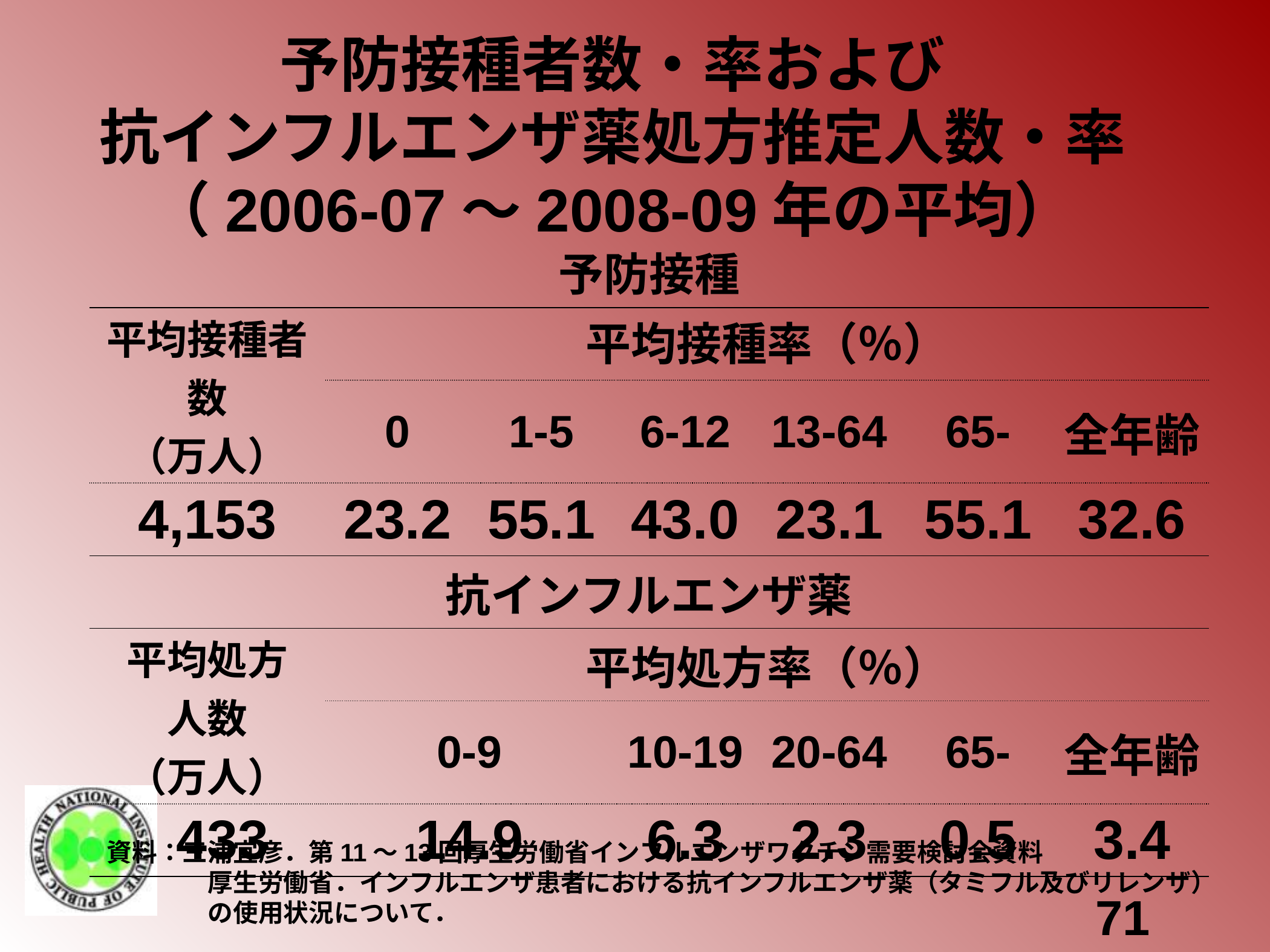

# 予防接種者数・率および 抗インフルエンザ薬処方推定人数・率 （2006-07～2008-09年の平均）
| 予防接種 |  |  |  |  |  |  |
| --- | --- | --- | --- | --- | --- | --- |
| 平均接種者数 （万人） | 平均接種率（％） |  |  |  |  |  |
|  | 0 | 1-5 | 6-12 | 13-64 | 65- | 全年齢 |
| 4,153 | 23.2 | 55.1 | 43.0 | 23.1 | 55.1 | 32.6 |
| 抗インフルエンザ薬 |  |  |  |  |  |  |
| 平均処方 人数 （万人） | 平均処方率（％） |  |  |  |  |  |
|  | 0-9 |  | 10-19 | 20-64 | 65- | 全年齢 |
| 433 | 14.9 |  | 6.3 | 2.3 | 0.5 | 3.4 |
資料：三浦宜彦．第11～13回厚生労働省インフルエンザワクチン需要検討会資料
　　　　厚生労働省．インフルエンザ患者における抗インフルエンザ薬（タミフル及びリレンザ）
　　　　の使用状況について．